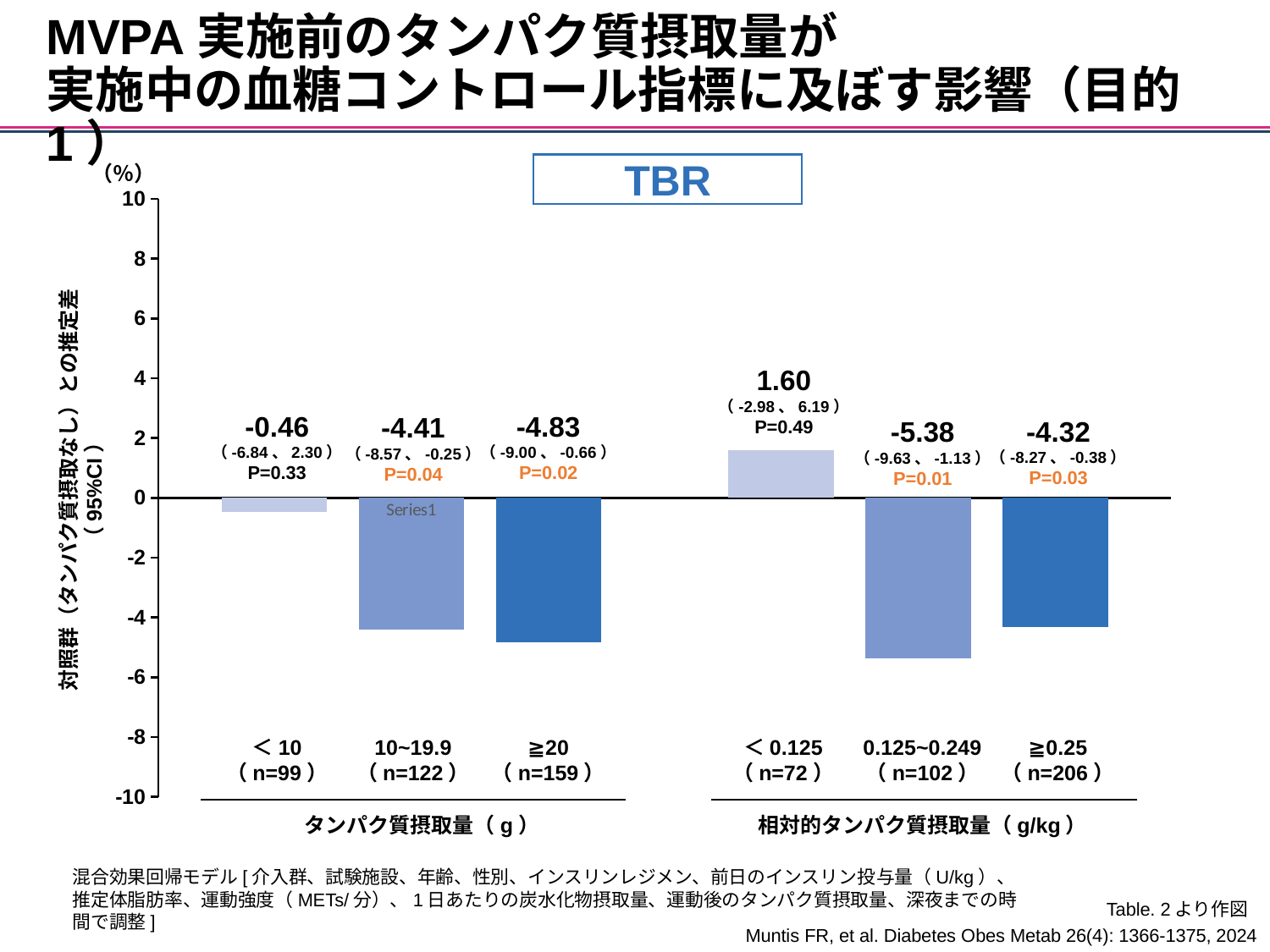

MVPA実施前のタンパク質摂取量が
実施中の血糖コントロール指標に及ぼす影響（目的1）
（％）
TBR

### Chart

| Category | 列1 | 列2 | 列3 |
|---|---|---|---|
|  | -0.46 | -4.41 | -4.83 |
|  | 1.6 | -5.38 | -4.32 |
1.60
（-2.98、6.19）
P=0.49
-0.46
（-6.84、2.30）
P=0.33
-4.83
（-9.00、-0.66）
P=0.02
-4.41
（-8.57、-0.25）
P=0.04
-4.32
（-8.27、-0.38）
P=0.03
-5.38
（-9.63、-1.13）
P=0.01
対照群（タンパク質摂取なし）との推定差（95%CI）
＜10
（n=99）
10~19.9
（n=122）
≧20
（n=159）
＜0.125
（n=72）
0.125~0.249
（n=102）
≧0.25
（n=206）
タンパク質摂取量（g）
相対的タンパク質摂取量（g/kg）
混合効果回帰モデル[介入群、試験施設、年齢、性別、インスリンレジメン、前日のインスリン投与量（U/kg）、推定体脂肪率、運動強度（METs/分）、1日あたりの炭水化物摂取量、運動後のタンパク質摂取量、深夜までの時間で調整]
Table. 2より作図
Muntis FR, et al. Diabetes Obes Metab 26(4): 1366-1375, 2024